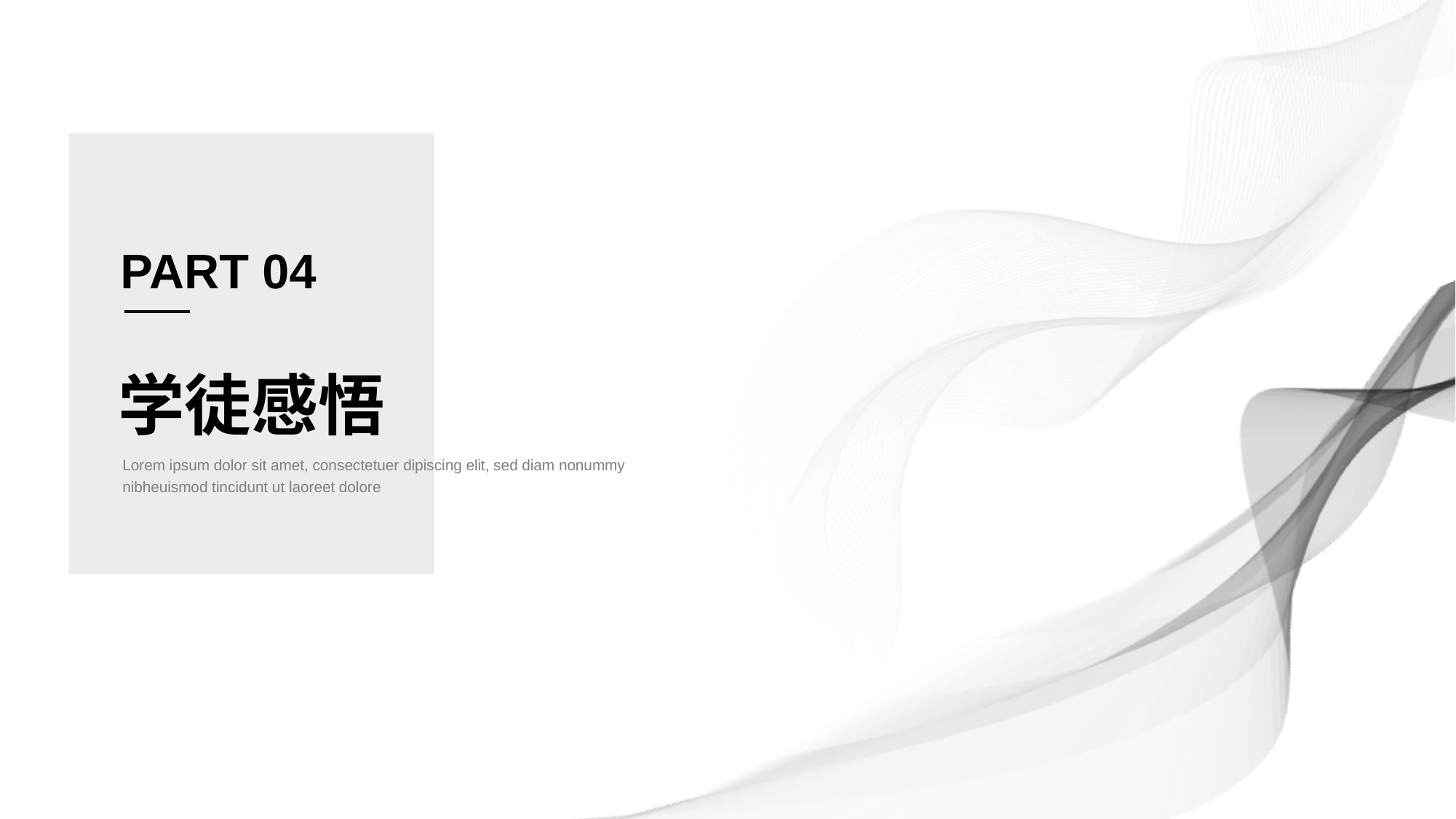

PART 04
学徒感悟
Lorem ipsum dolor sit amet, consectetuer dipiscing elit, sed diam nonummy
nibheuismod tincidunt ut laoreet dolore